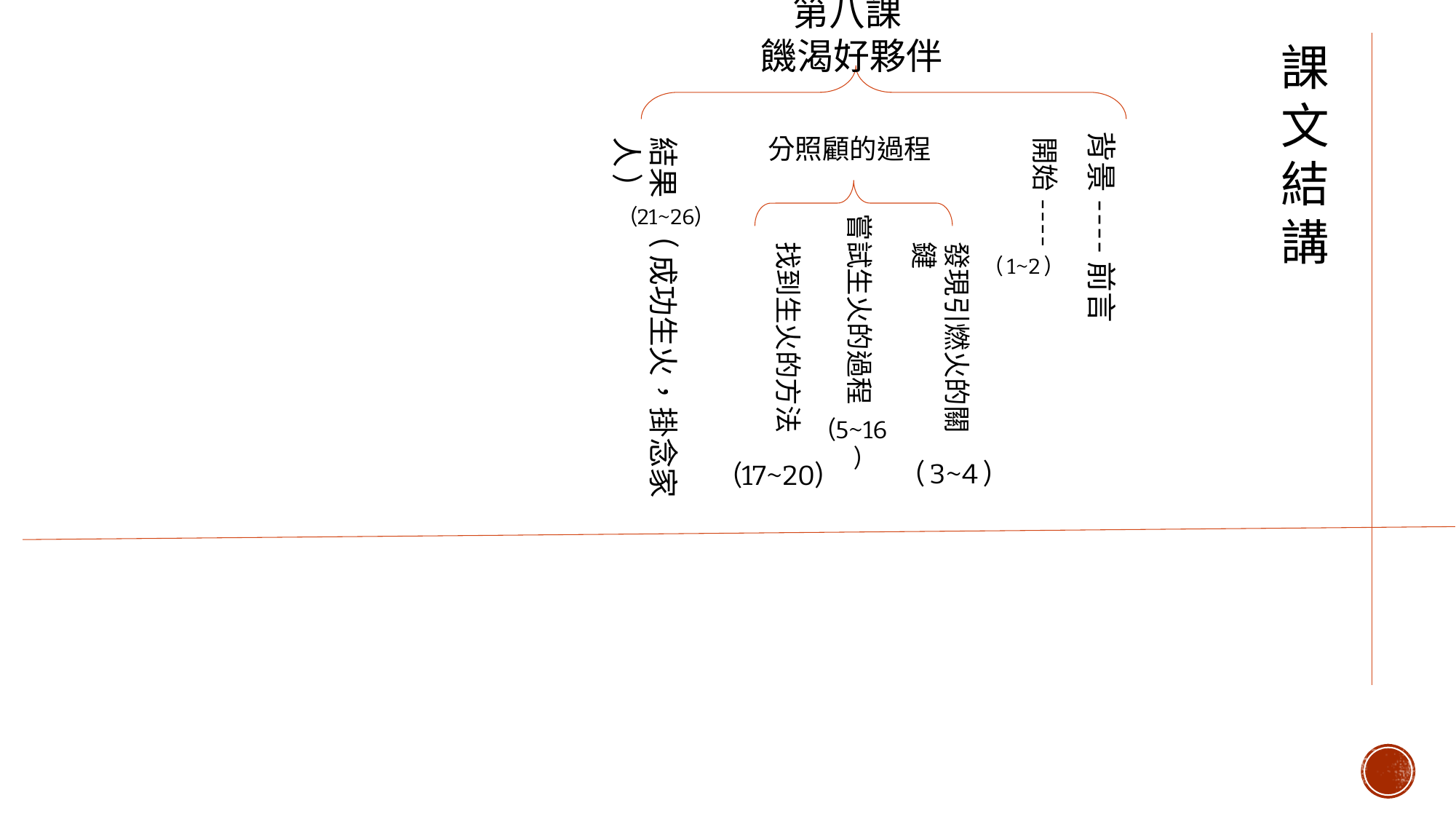

第八課
饑渴好夥伴
課文結講

背景----前言

結果     (成功生火，掛念家人)
分照顧的過程
開始----
(21~26)
嘗試生火的過程
找到生火的方法
發現引燃火的關鍵
( 1~2 )
(5~16)
( 3~4 )
(17~20)